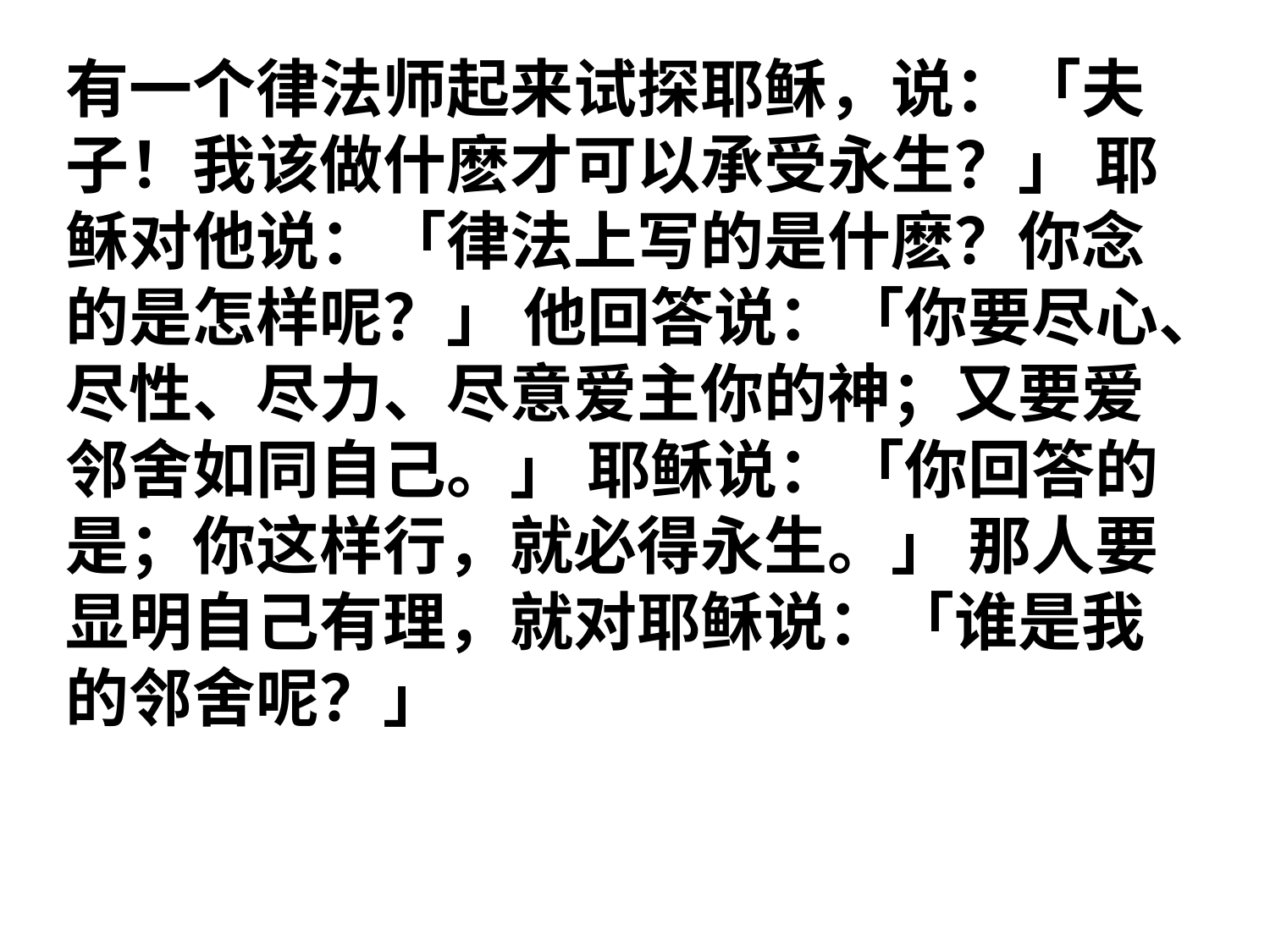

有一个律法师起来试探耶稣，说：「夫子！我该做什麽才可以承受永生？」 耶稣对他说：「律法上写的是什麽？你念的是怎样呢？」 他回答说：「你要尽心、尽性、尽力、尽意爱主你的神；又要爱邻舍如同自己。」 耶稣说：「你回答的是；你这样行，就必得永生。」 那人要显明自己有理，就对耶稣说：「谁是我的邻舍呢？」